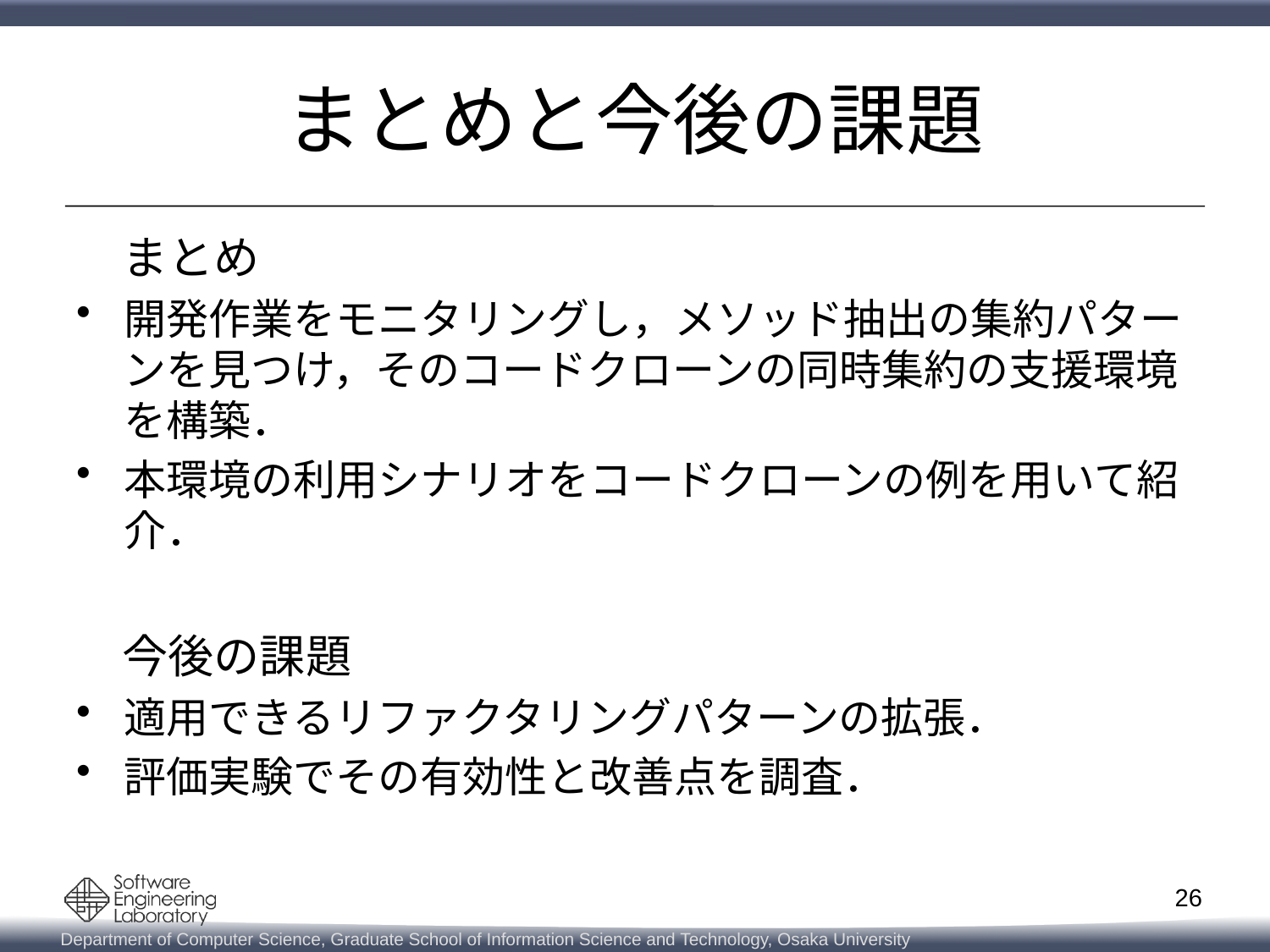

# まとめと今後の課題
　まとめ
開発作業をモニタリングし，メソッド抽出の集約パターンを見つけ，そのコードクローンの同時集約の支援環境を構築．
本環境の利用シナリオをコードクローンの例を用いて紹介．

　今後の課題
適用できるリファクタリングパターンの拡張．
評価実験でその有効性と改善点を調査．

26